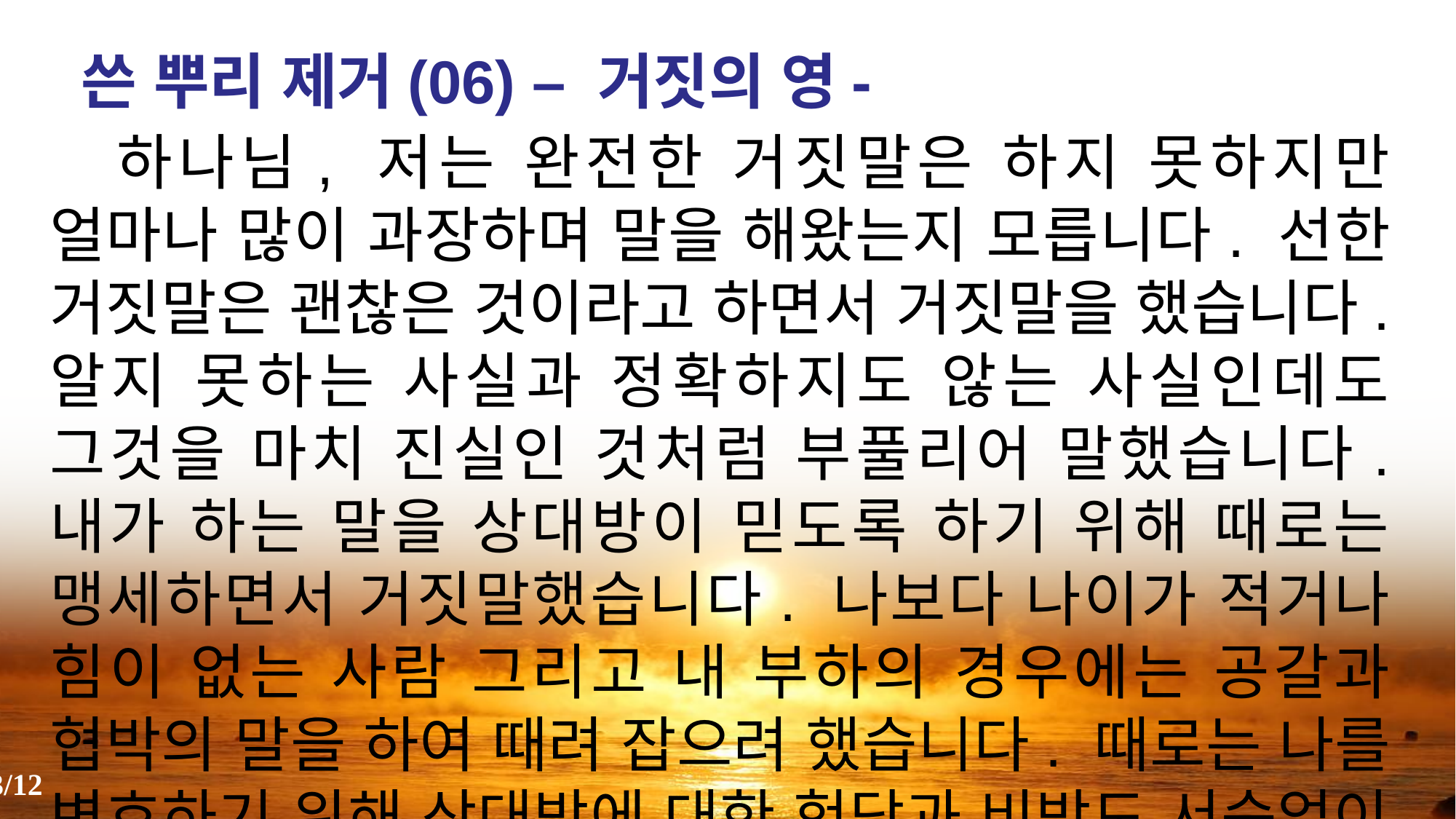

쓴 뿌리 제거(06) – 거짓의 영-
  하나님, 저는 완전한 거짓말은 하지 못하지만 얼마나 많이 과장하며 말을 해왔는지 모릅니다. 선한 거짓말은 괜찮은 것이라고 하면서 거짓말을 했습니다. 알지 못하는 사실과 정확하지도 않는 사실인데도 그것을 마치 진실인 것처럼 부풀리어 말했습니다. 내가 하는 말을 상대방이 믿도록 하기 위해 때로는 맹세하면서 거짓말했습니다. 나보다 나이가 적거나 힘이 없는 사람 그리고 내 부하의 경우에는 공갈과 협박의 말을 하여 때려 잡으려 했습니다. 때로는 나를 변호하기 위해 상대방에 대한 험담과 비방도 서슴없이 말했습니다.